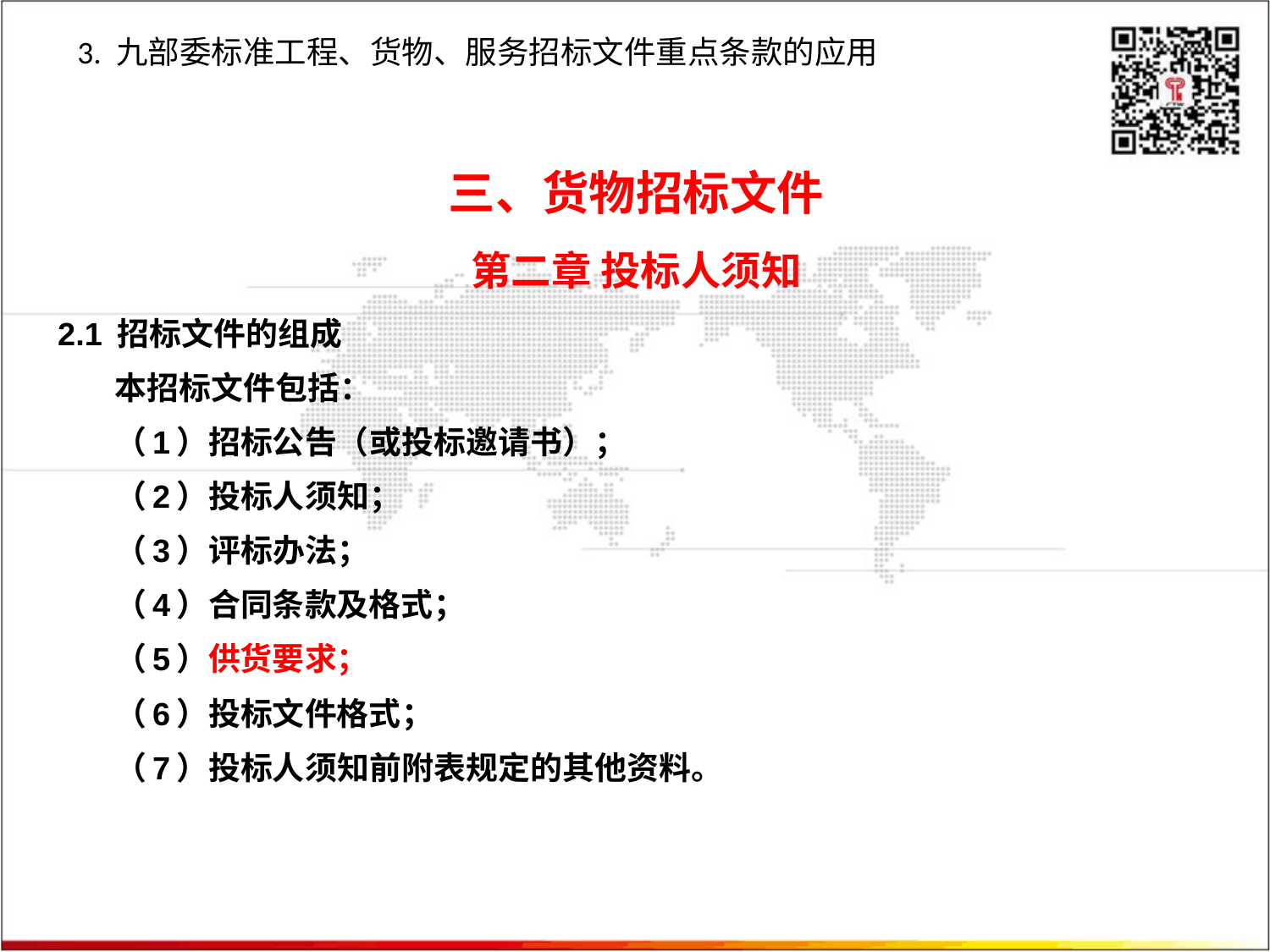

3. 九部委标准工程、货物、服务招标文件重点条款的应用
三、货物招标文件
第二章 投标人须知
2.1 招标文件的组成
本招标文件包括：
（1）招标公告（或投标邀请书）；
（2）投标人须知；
（3）评标办法；
（4）合同条款及格式；
（5）供货要求；
（6）投标文件格式；
（7）投标人须知前附表规定的其他资料。